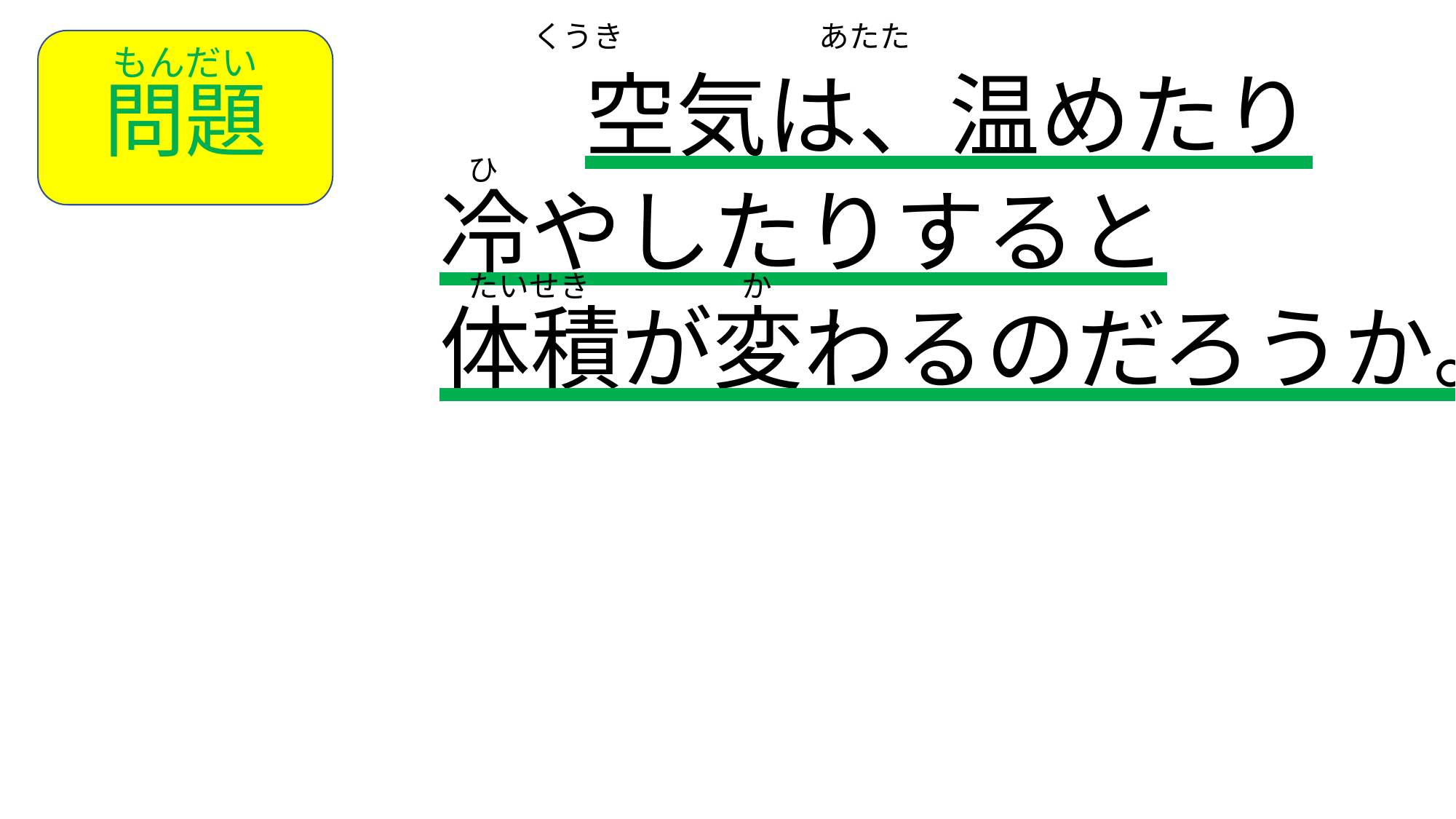

くうき　　　　　　  あたた
もんだい
問題
#
　 ひ

　 たいせき　　　　　か
　　空気は、温めたり

冷やしたりすると

体積が変わるのだろうか。